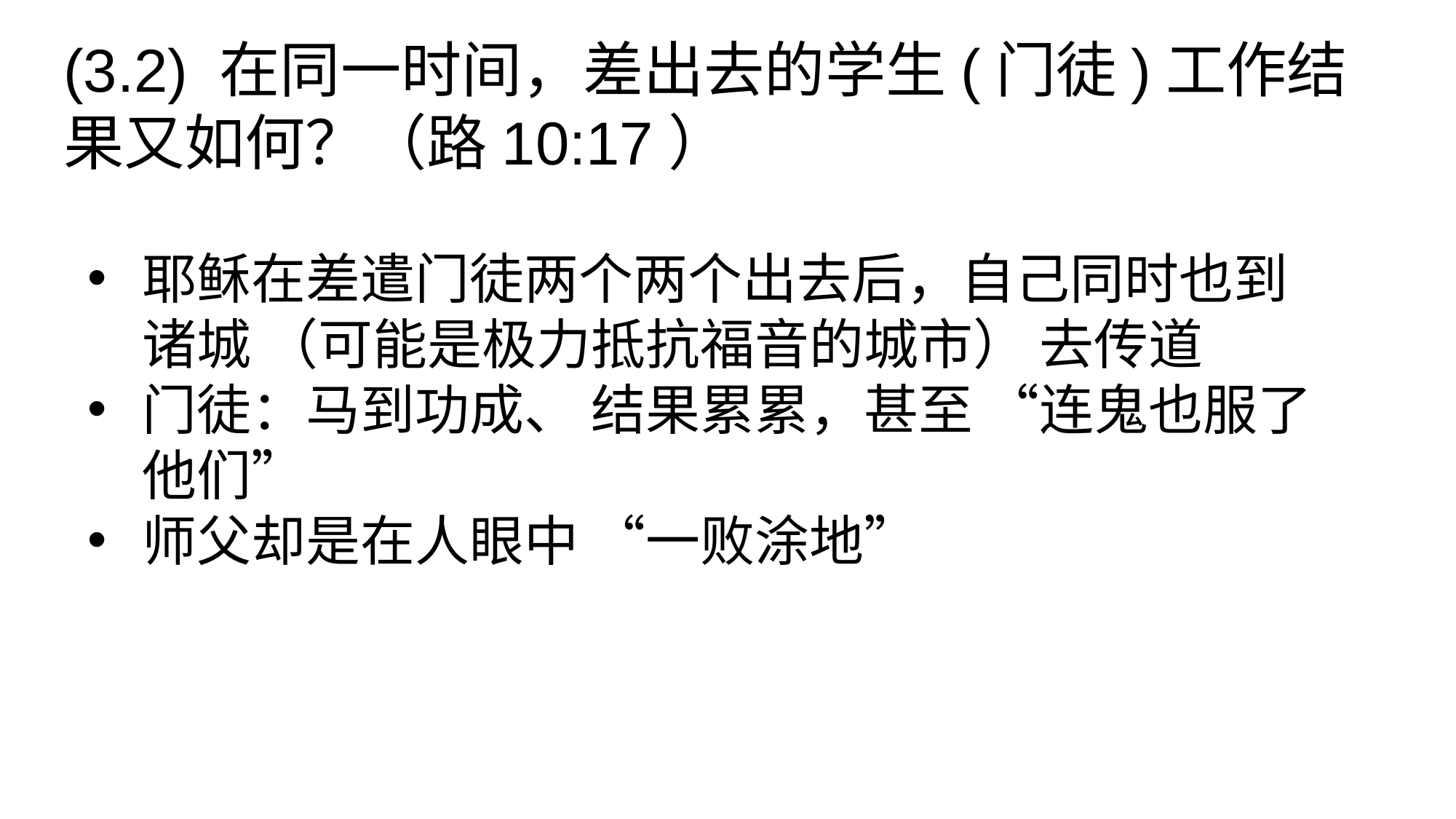

(3.2) 在同一时间，差出去的学生(门徒)工作结果又如何？（路10:17）
耶稣在差遣门徒两个两个出去后，自己同时也到诸城 （可能是极力抵抗福音的城市） 去传道
门徒：马到功成、 结果累累，甚至 “连鬼也服了他们”
师父却是在人眼中 “一败涂地”
此照片，作者: 未知作者，许可证: CC BY